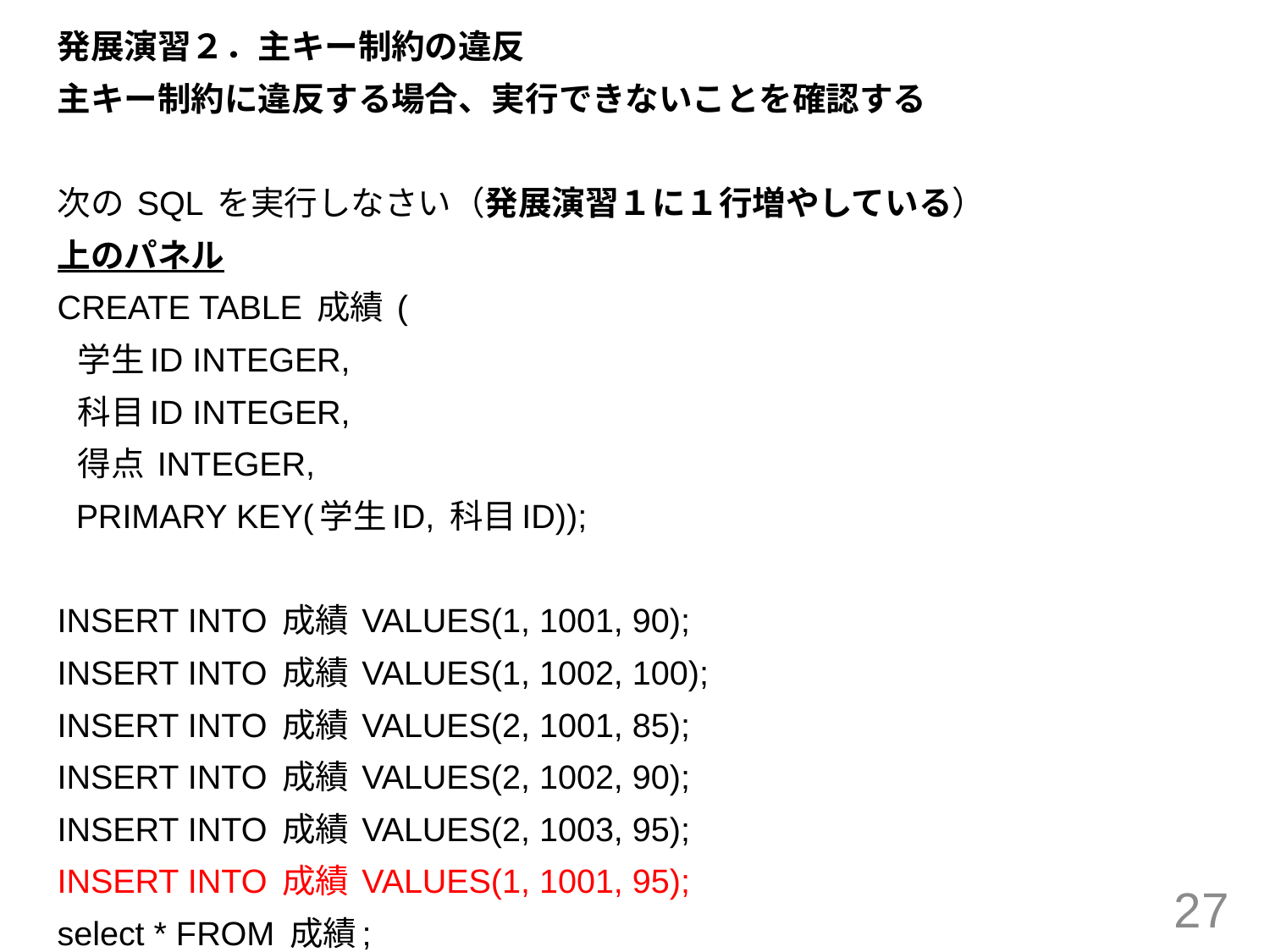

発展演習２．主キー制約の違反
主キー制約に違反する場合、実行できないことを確認する

次の SQL を実行しなさい（発展演習１に１行増やしている）
上のパネル
CREATE TABLE 成績 (
  学生ID INTEGER,
  科目ID INTEGER,
  得点 INTEGER,
  PRIMARY KEY(学生ID, 科目ID));

INSERT INTO 成績 VALUES(1, 1001, 90);
INSERT INTO 成績 VALUES(1, 1002, 100);
INSERT INTO 成績 VALUES(2, 1001, 85);
INSERT INTO 成績 VALUES(2, 1002, 90);
INSERT INTO 成績 VALUES(2, 1003, 95);
INSERT INTO 成績 VALUES(1, 1001, 95);
select * FROM 成績;
27